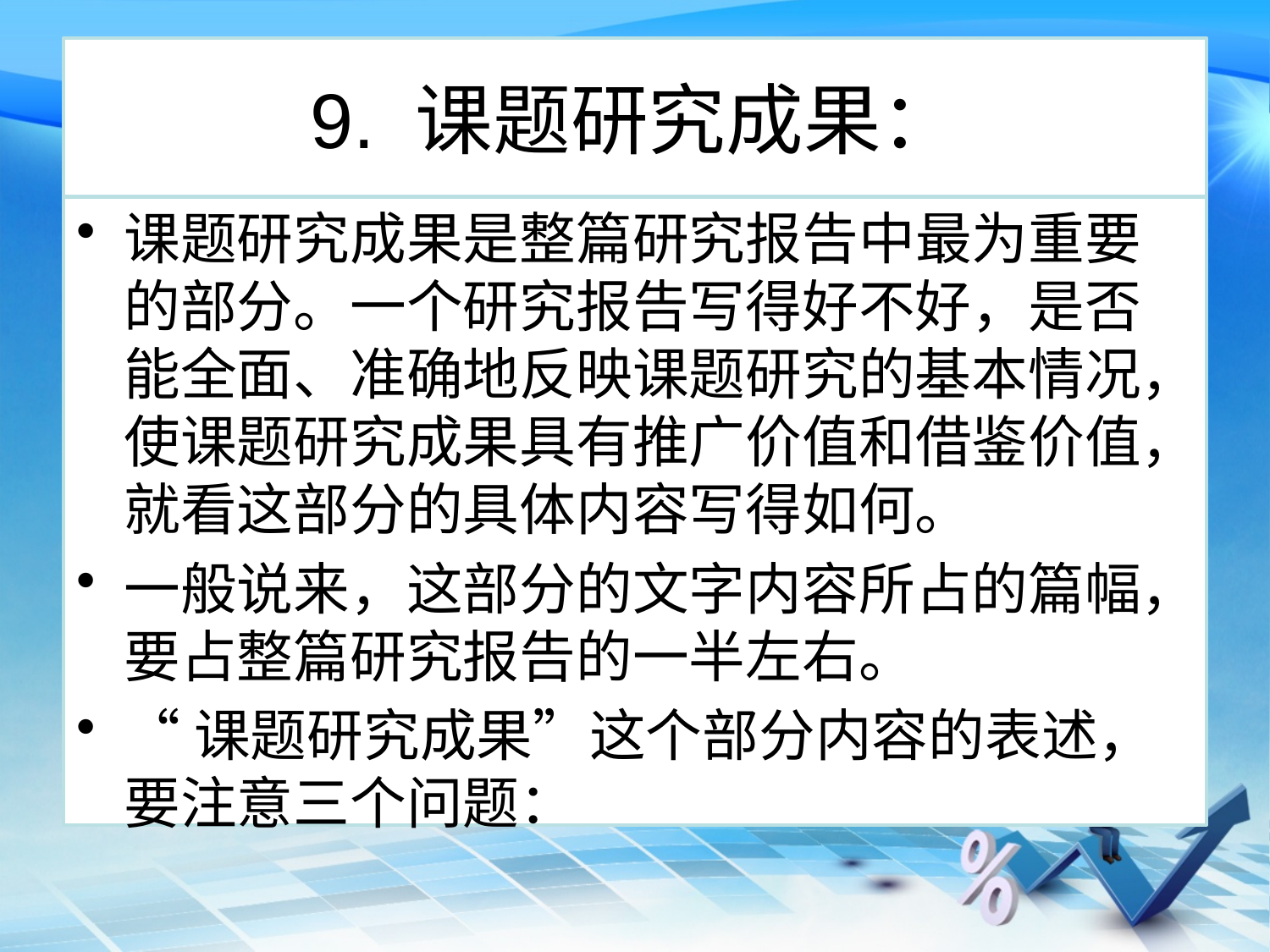

# 9. 课题研究成果：
课题研究成果是整篇研究报告中最为重要的部分。一个研究报告写得好不好，是否能全面、准确地反映课题研究的基本情况，使课题研究成果具有推广价值和借鉴价值，就看这部分的具体内容写得如何。
一般说来，这部分的文字内容所占的篇幅，要占整篇研究报告的一半左右。
“课题研究成果”这个部分内容的表述，要注意三个问题：
35